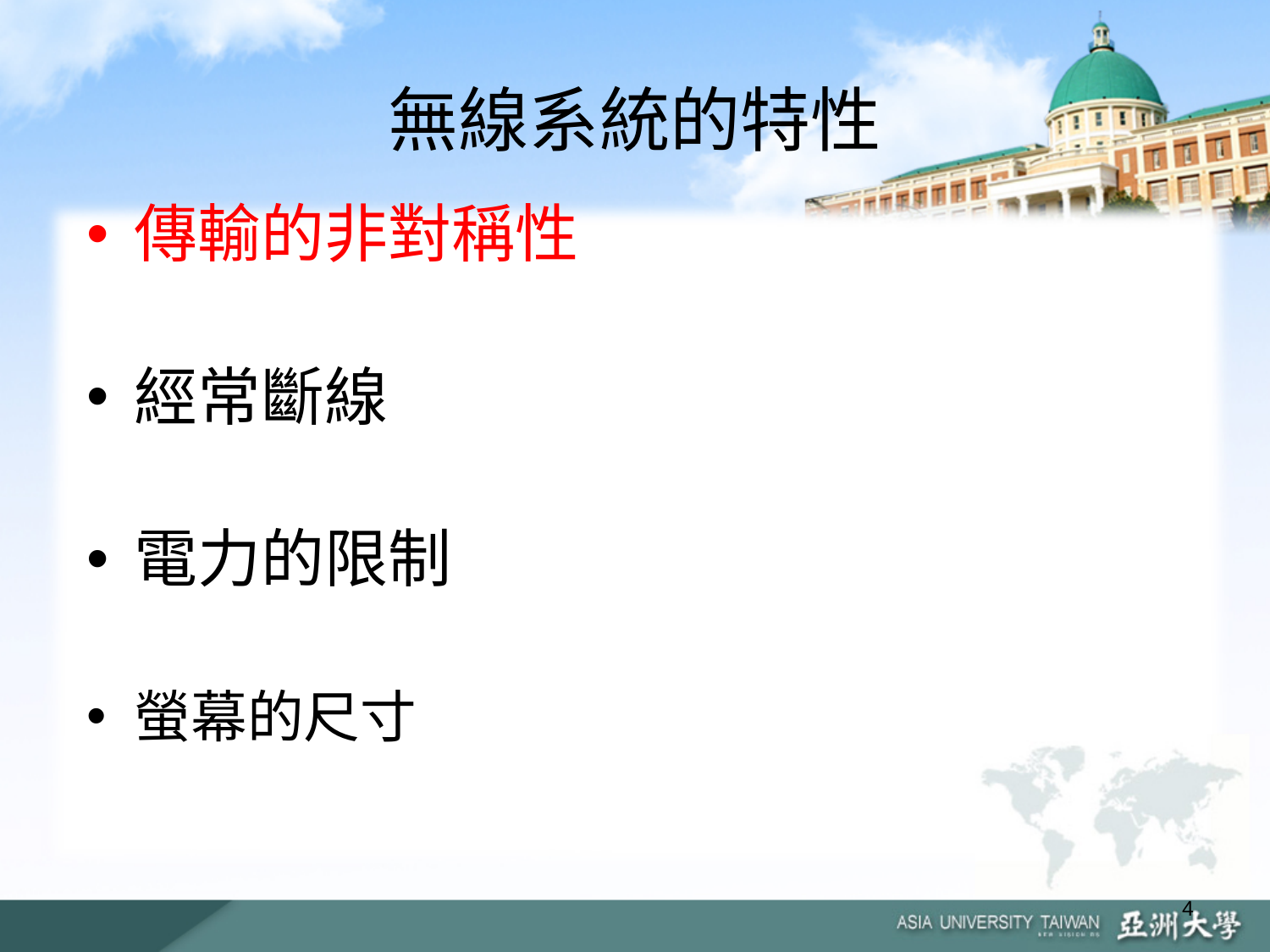

# 無線系統的特性
傳輸的非對稱性

經常斷線

電力的限制

螢幕的尺寸
4